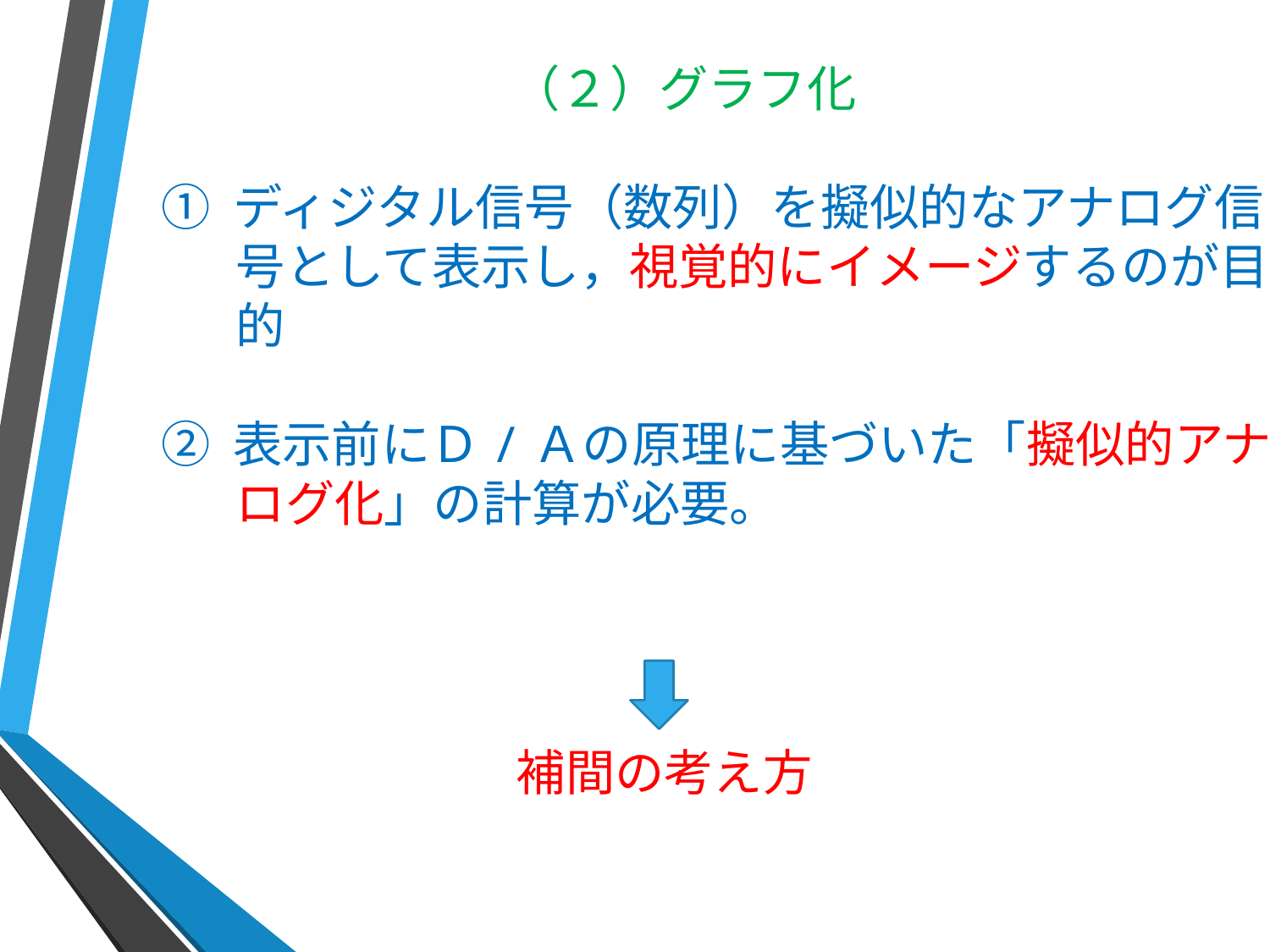

# （２）グラフ化
① ディジタル信号（数列）を擬似的なアナログ信号として表示し，視覚的にイメージするのが目的

② 表示前にＤ/Ａの原理に基づいた「擬似的アナログ化」の計算が必要。

補間の考え方